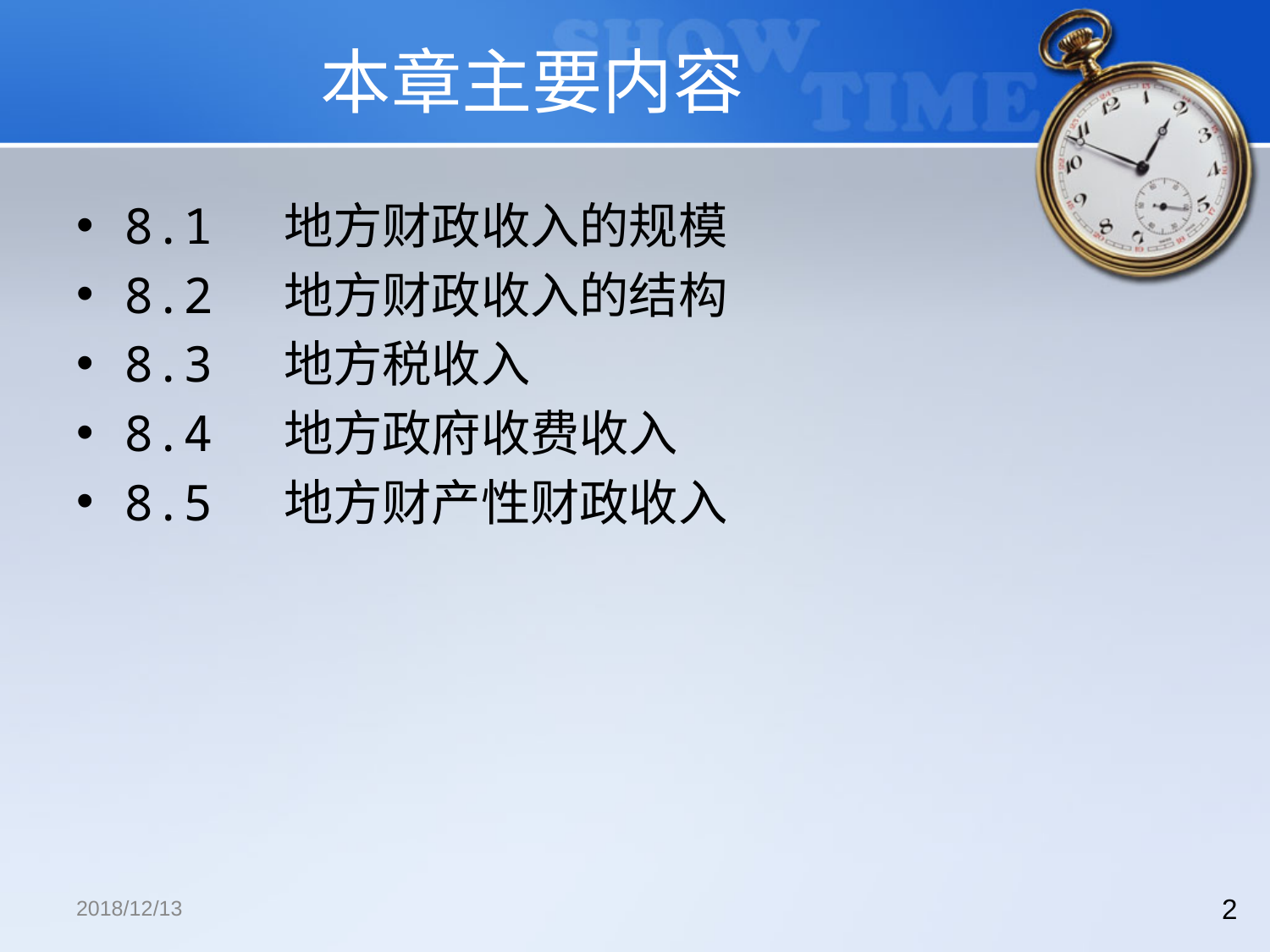

# 本章主要内容
8.1  地方财政收入的规模
8.2  地方财政收入的结构
8.3  地方税收入
8.4  地方政府收费收入
8.5  地方财产性财政收入
2018/12/13
2